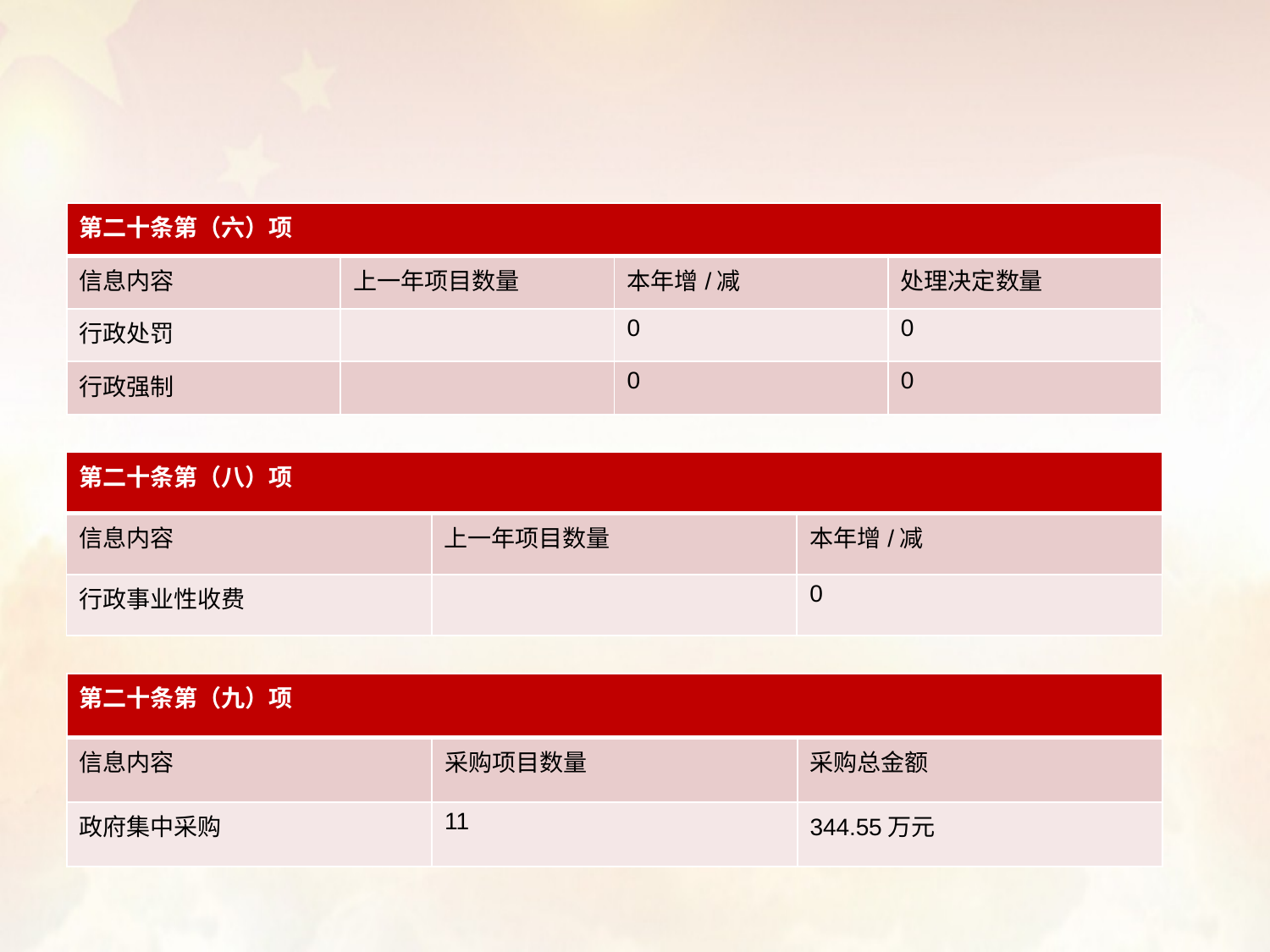

#
| 第二十条第（六）项 |  |  |  |
| --- | --- | --- | --- |
| 信息内容 | 上一年项目数量 | 本年增/减 | 处理决定数量 |
| 行政处罚 |  | 0 | 0 |
| 行政强制 |  | 0 | 0 |
| 第二十条第（八）项 |  |  |
| --- | --- | --- |
| 信息内容 | 上一年项目数量 | 本年增/减 |
| 行政事业性收费 |  | 0 |
| 第二十条第（九）项 |  |  |
| --- | --- | --- |
| 信息内容 | 采购项目数量 | 采购总金额 |
| 政府集中采购 | 11 | 344.55万元 |